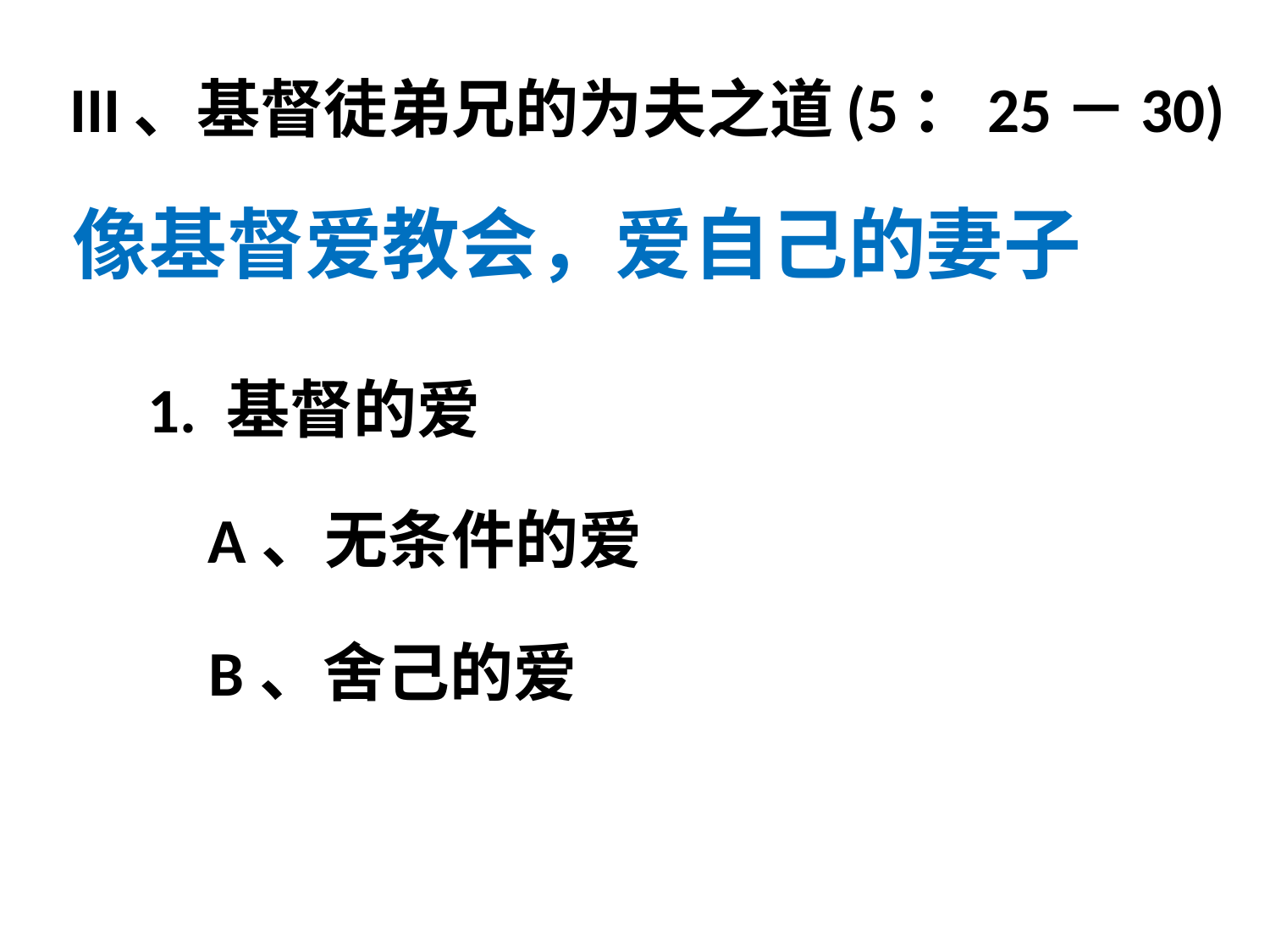

# III、基督徒弟兄的为夫之道(5：25－30)
像基督爱教会，爱自己的妻子
1. 基督的爱
A、无条件的爱
B、舍己的爱